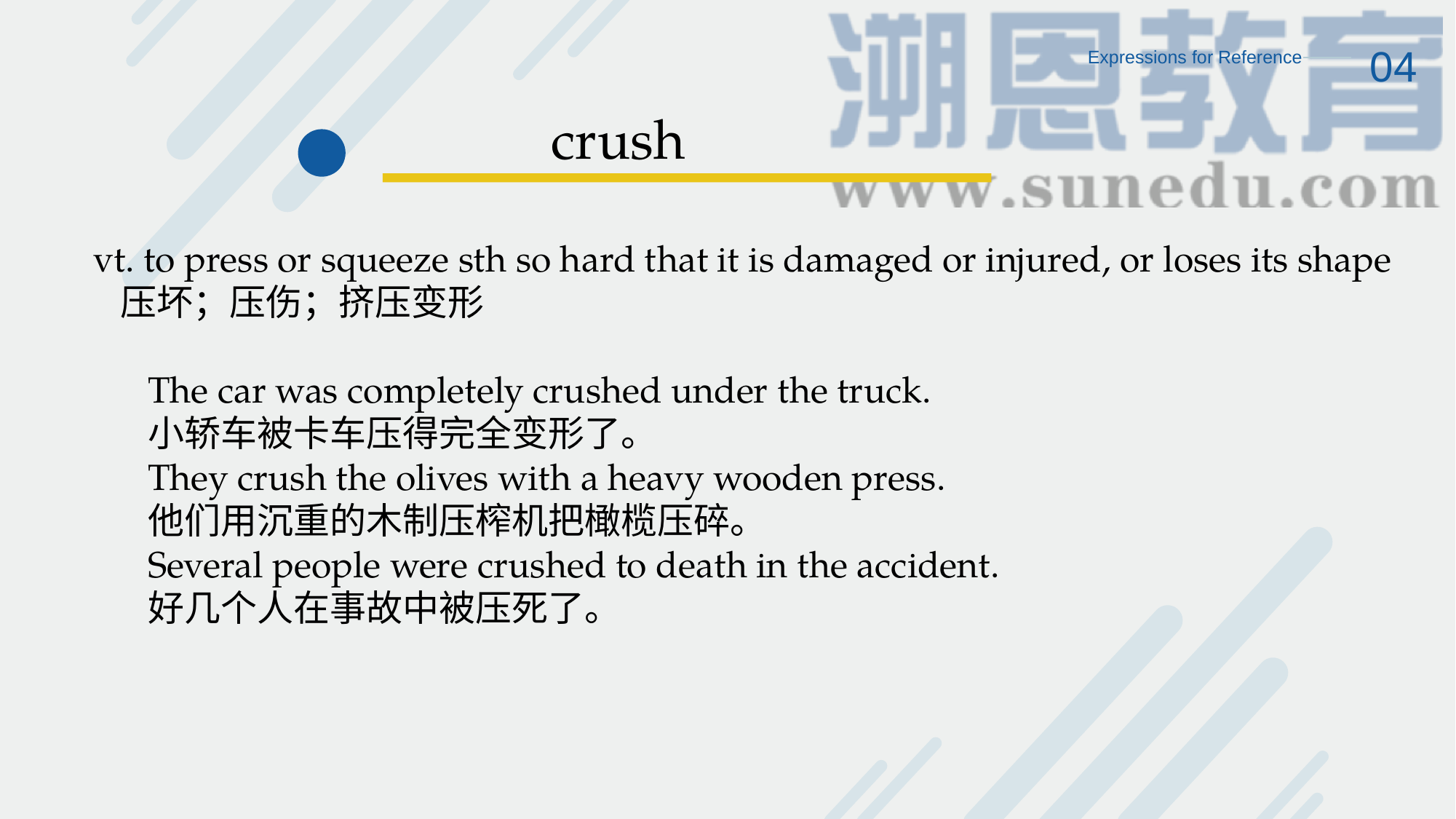

04
Expressions for Reference
crush

vt. to press or squeeze sth so hard that it is damaged or injured, or loses its shape   压坏；压伤；挤压变形

The car was completely crushed under the truck.
小轿车被卡车压得完全变形了。
They crush the olives with a heavy wooden press.
他们用沉重的木制压榨机把橄榄压碎。
Several people were crushed to death in the accident.
好几个人在事故中被压死了。